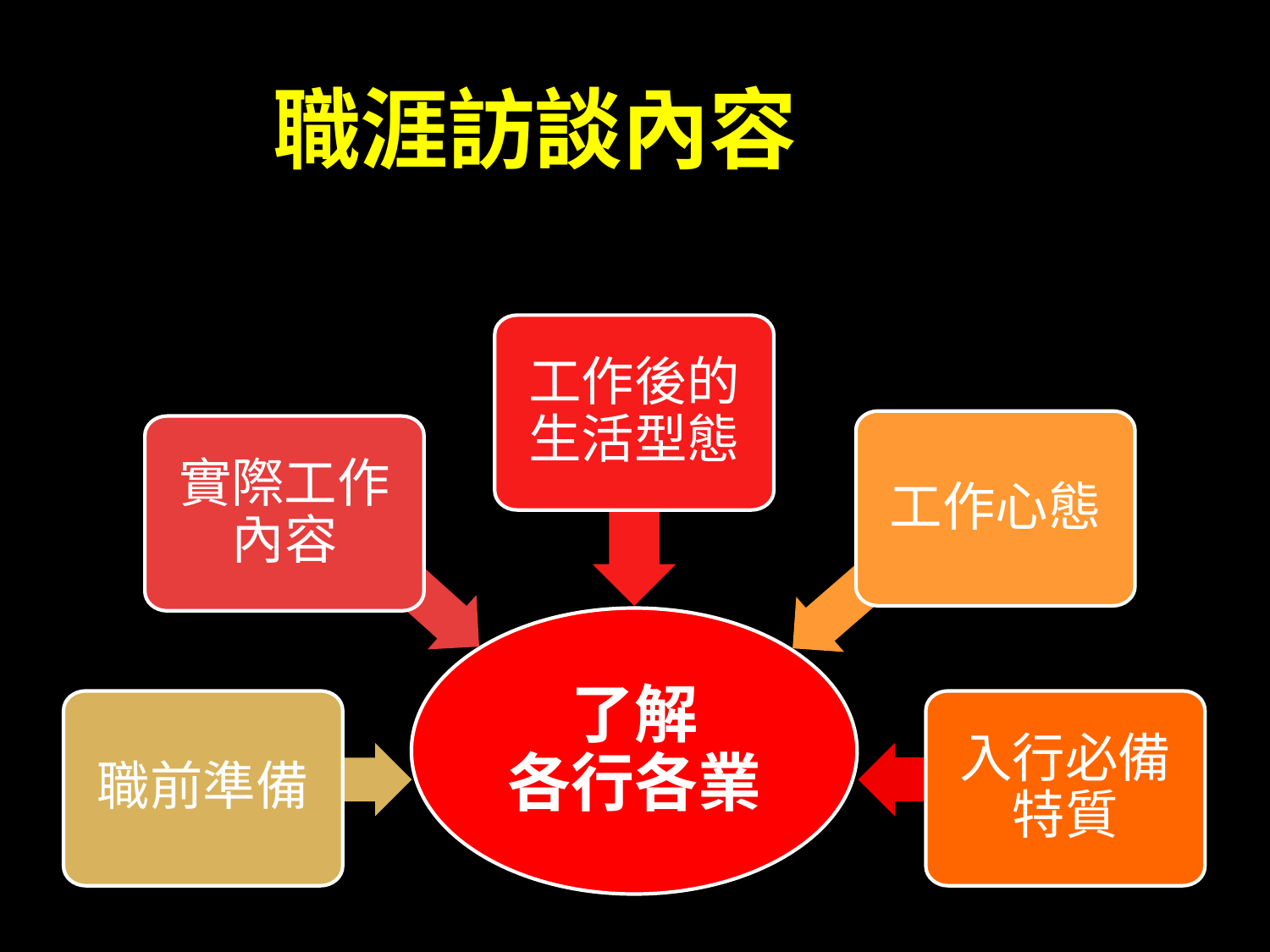

職涯訪談內容
工作後的生活型態
工作心態
實際工作內容

了解
各行各業
職前準備
入行必備特質

9